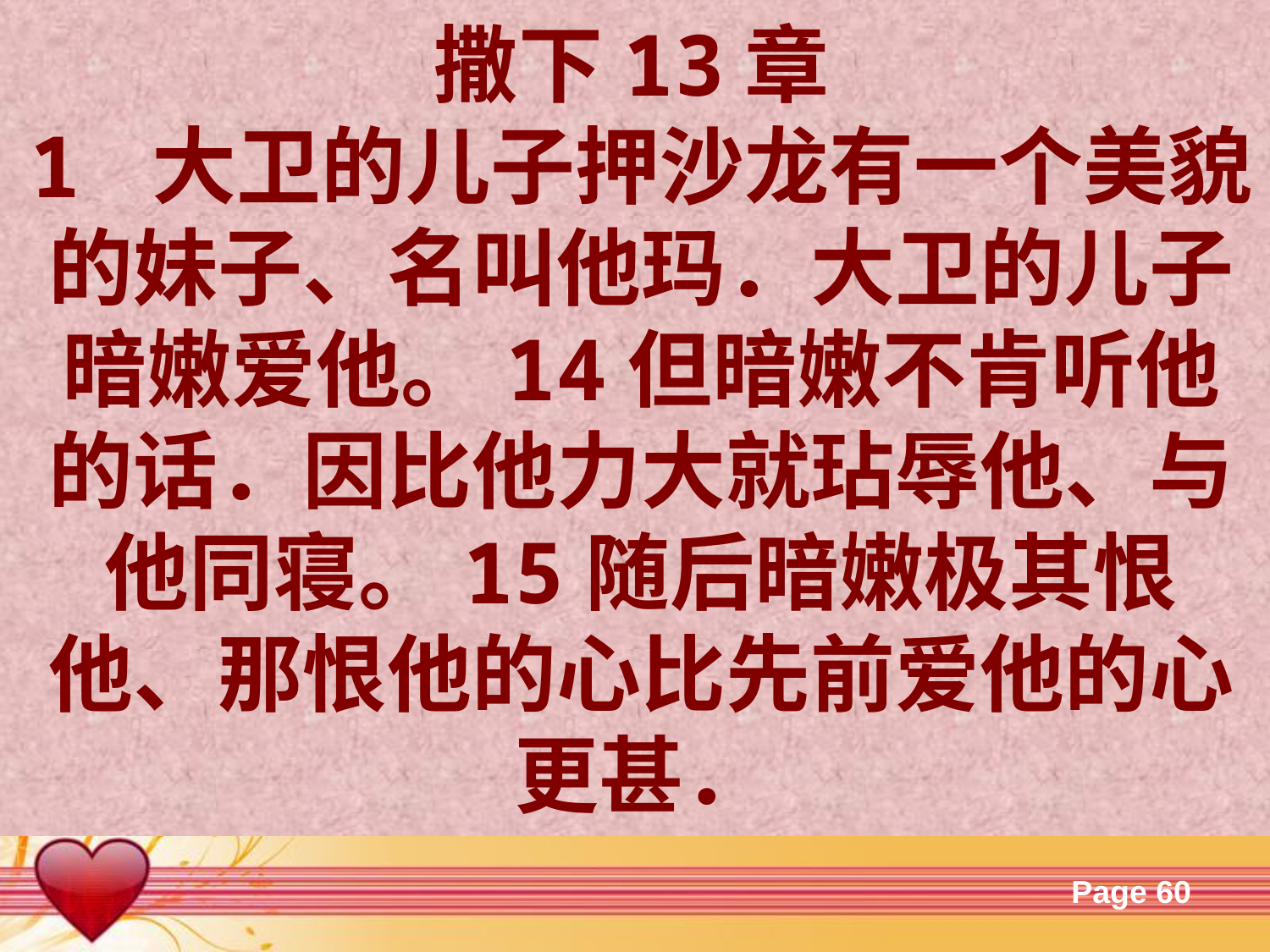

撒下13章
1 大卫的儿子押沙龙有一个美貌的妹子、名叫他玛．大卫的儿子暗嫩爱他。14但暗嫩不肯听他的话．因比他力大就玷辱他、与他同寝。15随后暗嫩极其恨他、那恨他的心比先前爱他的心更甚．